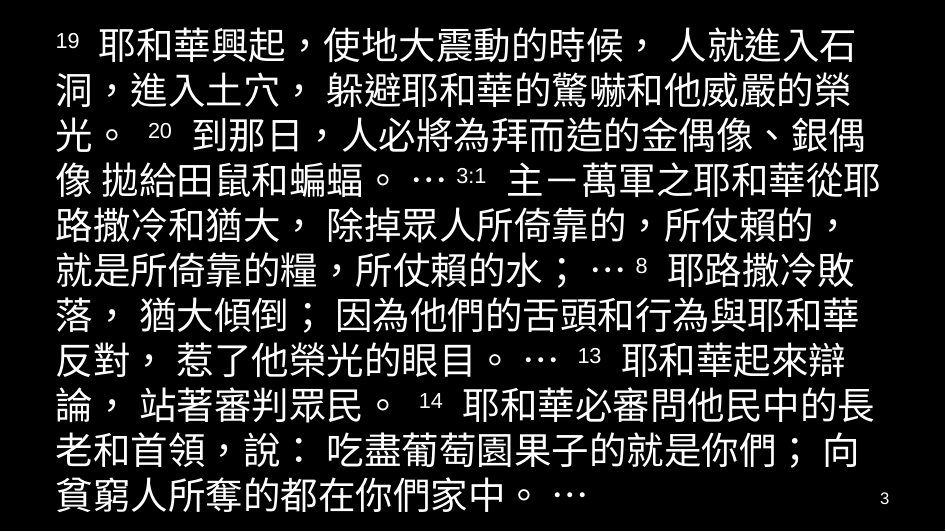

19 耶和華興起，使地大震動的時候， 人就進入石洞，進入土穴， 躲避耶和華的驚嚇和他威嚴的榮光。 20 到那日，人必將為拜而造的金偶像、銀偶像 拋給田鼠和蝙蝠。 …3:1 主－萬軍之耶和華從耶路撒冷和猶大， 除掉眾人所倚靠的，所仗賴的， 就是所倚靠的糧，所仗賴的水； …8 耶路撒冷敗落， 猶大傾倒； 因為他們的舌頭和行為與耶和華反對， 惹了他榮光的眼目。 … 13 耶和華起來辯論， 站著審判眾民。 14 耶和華必審問他民中的長老和首領，說： 吃盡葡萄園果子的就是你們； 向貧窮人所奪的都在你們家中。 …

3